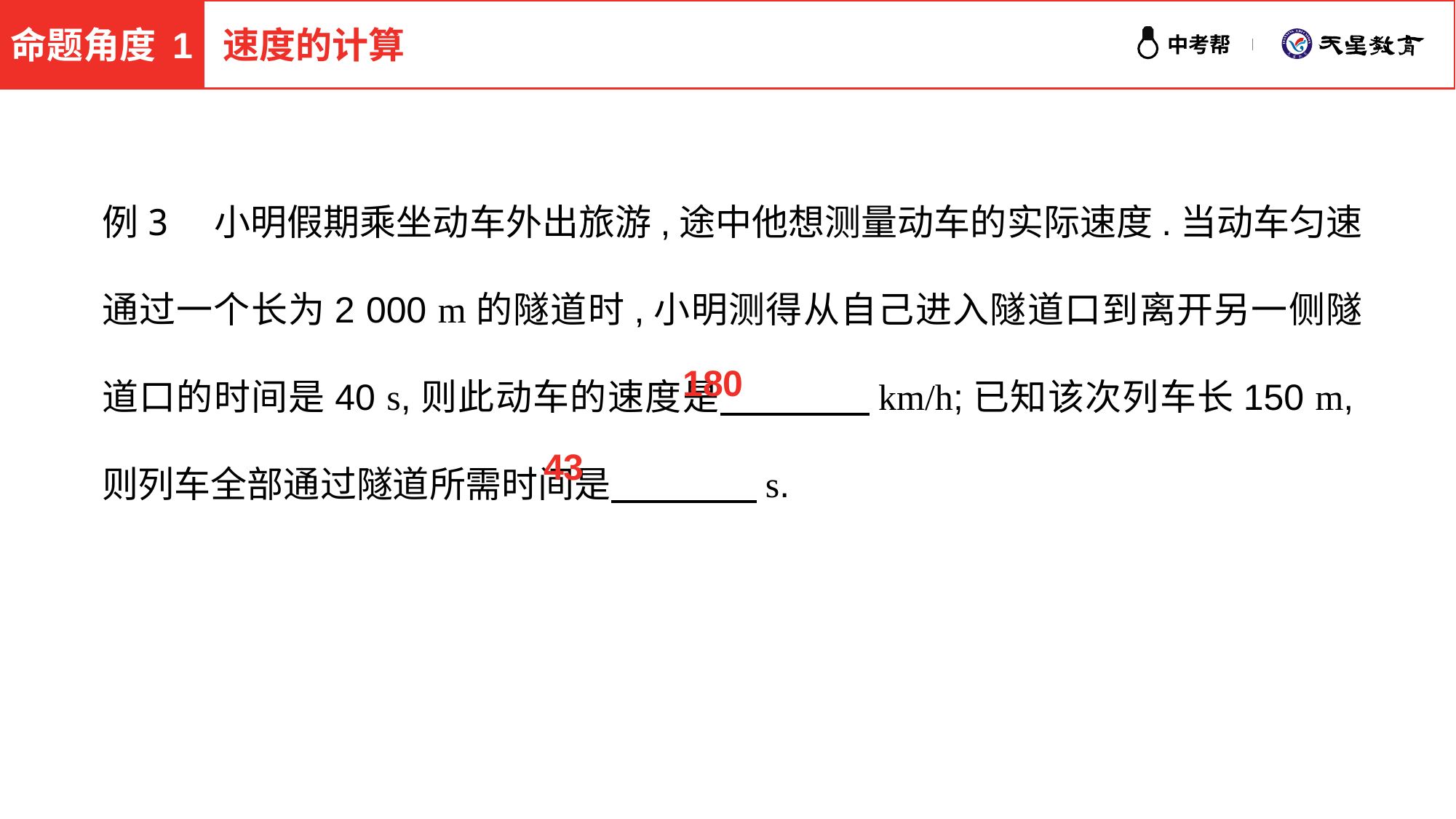

命题角度 1
速度的计算
例3　小明假期乘坐动车外出旅游,途中他想测量动车的实际速度.当动车匀速通过一个长为2 000 m的隧道时,小明测得从自己进入隧道口到离开另一侧隧道口的时间是40 s,则此动车的速度是　　　　km/h;已知该次列车长150 m,则列车全部通过隧道所需时间是　　　　s.
180
43